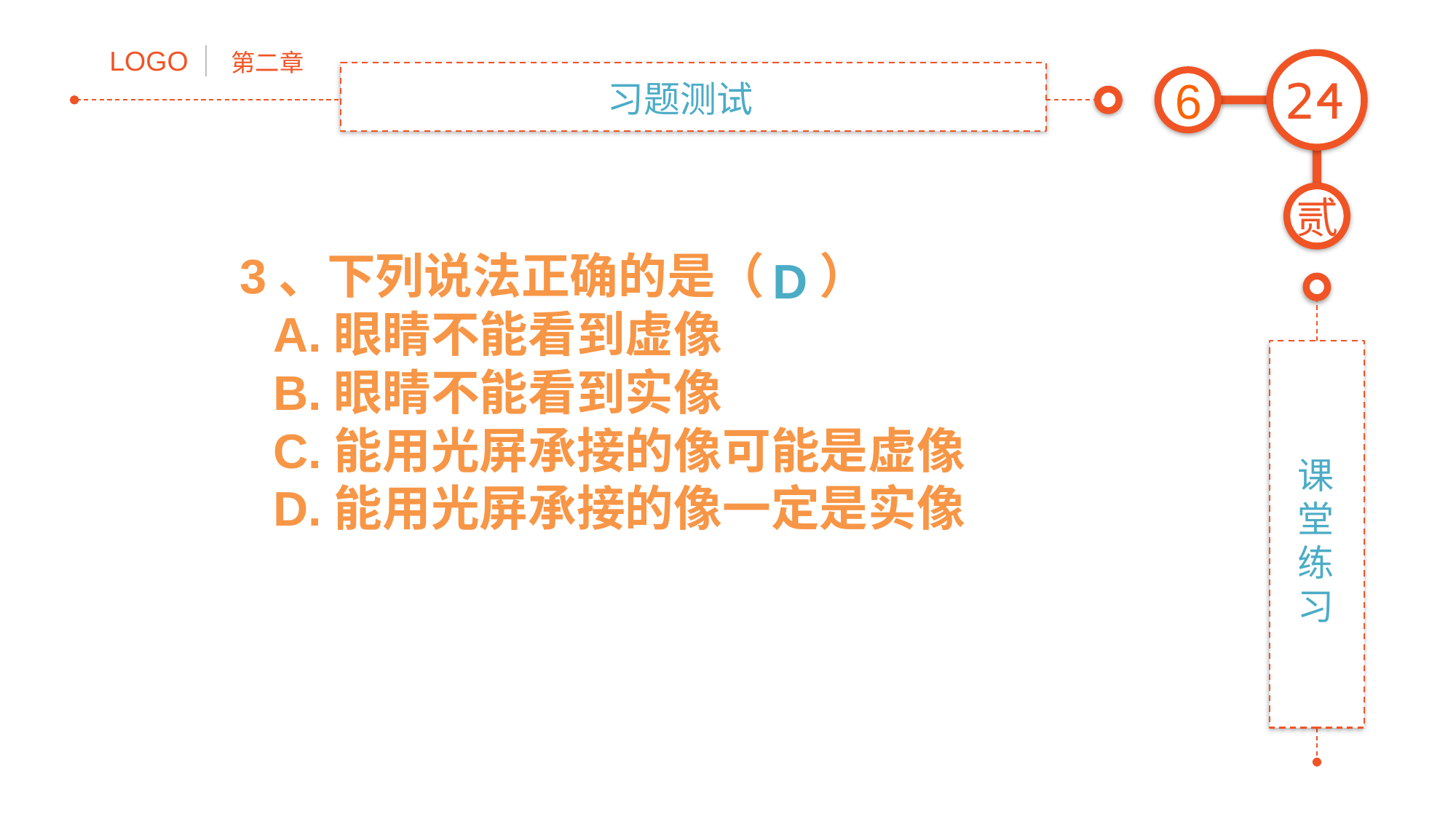

6
习题测试
3、下列说法正确的是（     ）
  A.眼睛不能看到虚像
  B.眼睛不能看到实像
  C.能用光屏承接的像可能是虚像
  D.能用光屏承接的像一定是实像
D
课堂练习